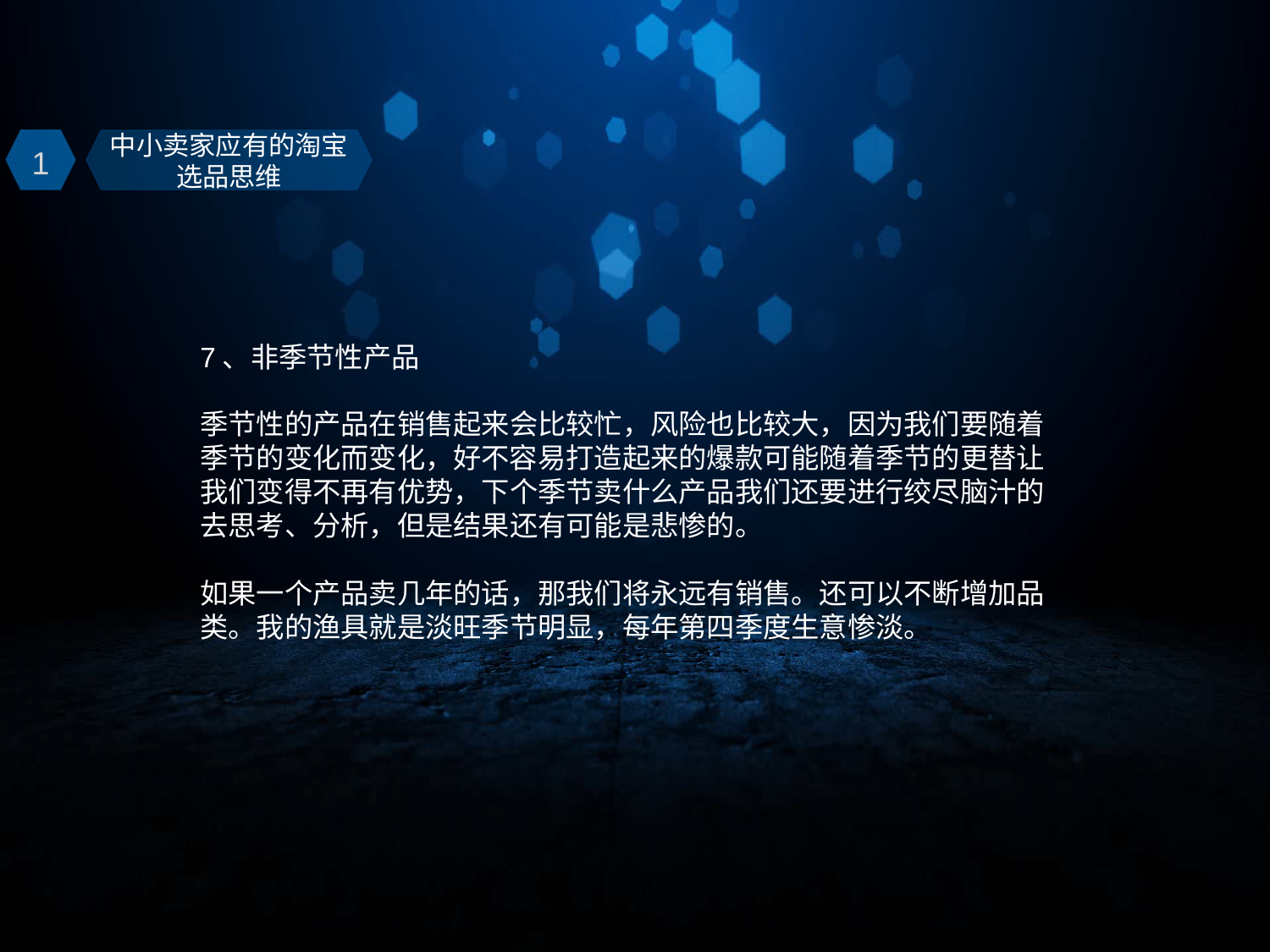

中小卖家应有的淘宝选品思维

1

7、非季节性产品

季节性的产品在销售起来会比较忙，风险也比较大，因为我们要随着季节的变化而变化，好不容易打造起来的爆款可能随着季节的更替让我们变得不再有优势，下个季节卖什么产品我们还要进行绞尽脑汁的去思考、分析，但是结果还有可能是悲惨的。

如果一个产品卖几年的话，那我们将永远有销售。还可以不断增加品类。我的渔具就是淡旺季节明显，每年第四季度生意惨淡。